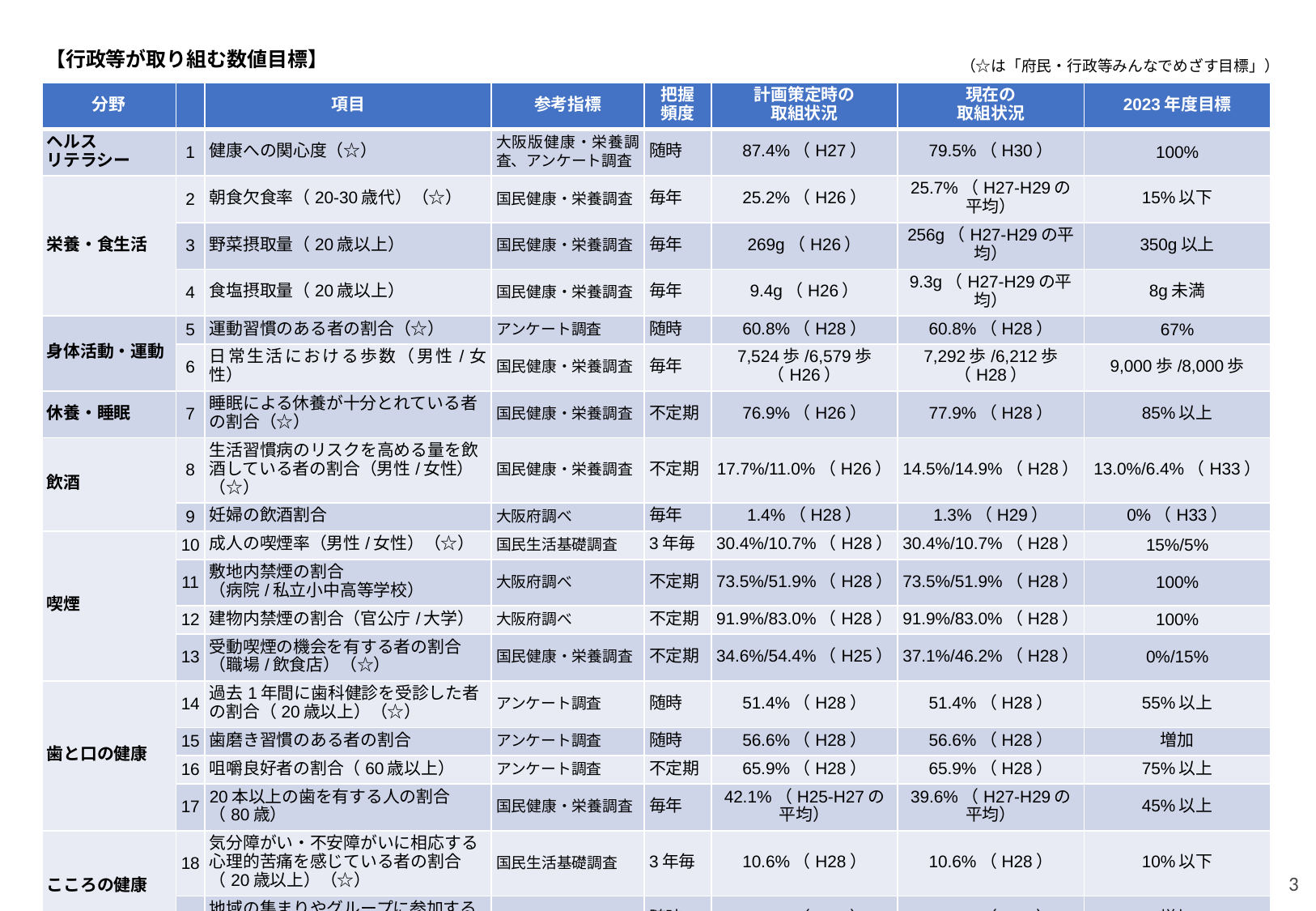

【行政等が取り組む数値目標】
（☆は「府民・行政等みんなでめざす目標」）
| 分野 |  | 項目 | 参考指標 | 把握 頻度 | 計画策定時の 取組状況 | 現在の 取組状況 | 2023年度目標 |
| --- | --- | --- | --- | --- | --- | --- | --- |
| ヘルス リテラシー | 1 | 健康への関心度（☆） | 大阪版健康・栄養調査、アンケート調査 | 随時 | 87.4%（H27） | 79.5%（H30） | 100% |
| 栄養・食生活 | 2 | 朝食欠食率（20-30歳代）（☆） | 国民健康・栄養調査 | 毎年 | 25.2%（H26） | 25.7%（H27-H29の平均） | 15%以下 |
|  | 3 | 野菜摂取量（20歳以上） | 国民健康・栄養調査 | 毎年 | 269g（H26） | 256g（H27-H29の平均） | 350g以上 |
|  | 4 | 食塩摂取量（20歳以上） | 国民健康・栄養調査 | 毎年 | 9.4g（H26） | 9.3g（H27-H29の平均） | 8g未満 |
| 身体活動・運動 | 5 | 運動習慣のある者の割合（☆） | アンケート調査 | 随時 | 60.8%（H28） | 60.8%（H28） | 67% |
|  | 6 | 日常生活における歩数（男性/女性） | 国民健康・栄養調査 | 毎年 | 7,524歩/6,579歩（H26） | 7,292歩/6,212歩（H28） | 9,000歩/8,000歩 |
| 休養・睡眠 | 7 | 睡眠による休養が十分とれている者 の割合（☆） | 国民健康・栄養調査 | 不定期 | 76.9%（H26） | 77.9%（H28） | 85%以上 |
| 飲酒 | 8 | 生活習慣病のリスクを高める量を飲酒している者の割合（男性/女性）（☆） | 国民健康・栄養調査 | 不定期 | 17.7%/11.0%（H26） | 14.5%/14.9%（H28） | 13.0%/6.4%（H33） |
|  | 9 | 妊婦の飲酒割合 | 大阪府調べ | 毎年 | 1.4%（H28） | 1.3%（H29） | 0%（H33） |
| 喫煙 | 10 | 成人の喫煙率（男性/女性）（☆） | 国民生活基礎調査 | 3年毎 | 30.4%/10.7%（H28） | 30.4%/10.7%（H28） | 15%/5% |
|  | 11 | 敷地内禁煙の割合 （病院/私立小中高等学校） | 大阪府調べ | 不定期 | 73.5%/51.9%（H28） | 73.5%/51.9%（H28） | 100% |
|  | 12 | 建物内禁煙の割合（官公庁/大学） | 大阪府調べ | 不定期 | 91.9%/83.0%（H28） | 91.9%/83.0%（H28） | 100% |
|  | 13 | 受動喫煙の機会を有する者の割合 （職場/飲食店）（☆） | 国民健康・栄養調査 | 不定期 | 34.6%/54.4%（H25） | 37.1%/46.2%（H28） | 0%/15% |
| 歯と口の健康 | 14 | 過去1年間に歯科健診を受診した者 の割合（20歳以上）（☆） | アンケート調査 | 随時 | 51.4%（H28） | 51.4%（H28） | 55%以上 |
|  | 15 | 歯磨き習慣のある者の割合 | アンケート調査 | 随時 | 56.6%（H28） | 56.6%（H28） | 増加 |
|  | 16 | 咀嚼良好者の割合（60歳以上） | アンケート調査 | 不定期 | 65.9%（H28） | 65.9%（H28） | 75%以上 |
|  | 17 | 20本以上の歯を有する人の割合 （80歳） | 国民健康・栄養調査 | 毎年 | 42.1%（H25-H27の平均） | 39.6%（H27-H29の平均） | 45%以上 |
| こころの健康 | 18 | 気分障がい・不安障がいに相応する 心理的苦痛を感じている者の割合 （20歳以上）（☆） | 国民生活基礎調査 | 3年毎 | 10.6%（H28） | 10.6%（H28） | 10%以下 |
|  | 19 | 地域の集まりやグループに参加する 者の割合 | アンケート調査 | 随時 | 24.1%（H28） | 24.1%（H28） | 増加 |
3